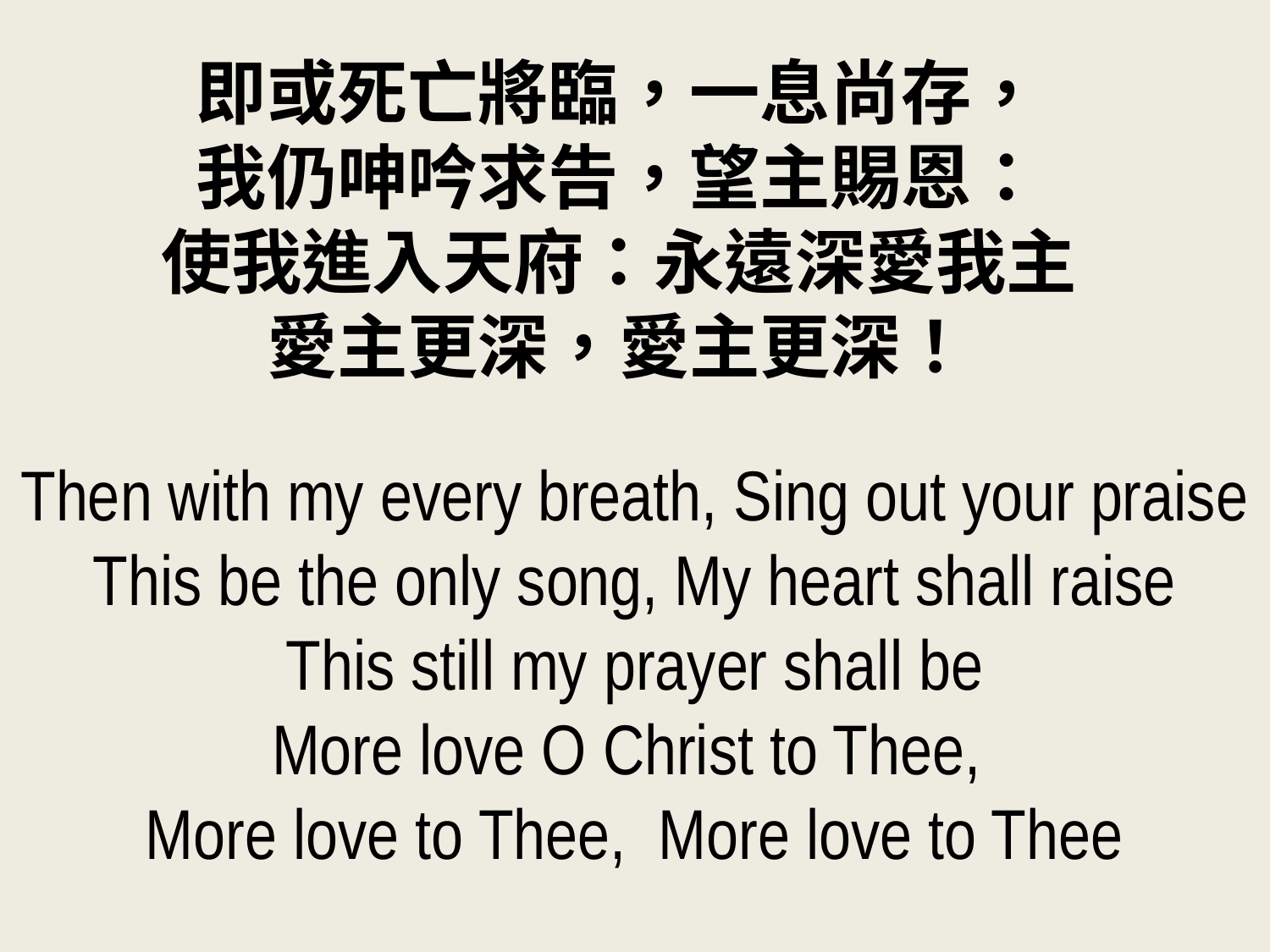

即或死亡將臨，一息尚存，
我仍呻吟求告，望主賜恩：
使我進入天府：永遠深愛我主
愛主更深，愛主更深！
Then with my every breath, Sing out your praise
This be the only song, My heart shall raise
This still my prayer shall be
More love O Christ to Thee,
More love to Thee,  More love to Thee